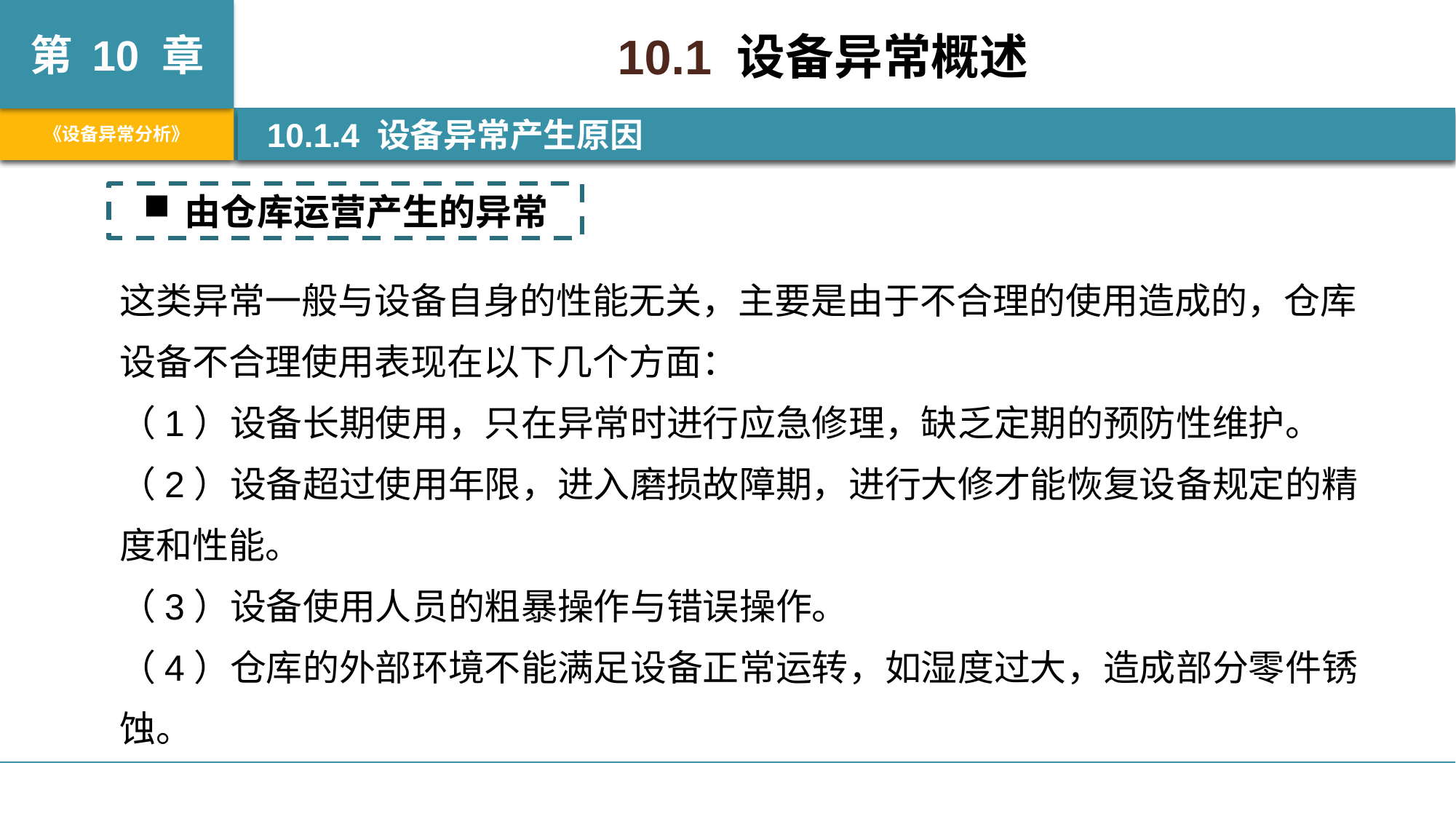

10.1 设备异常概述
  10.1.4 设备异常产生原因
由仓库运营产生的异常
这类异常一般与设备自身的性能无关，主要是由于不合理的使用造成的，仓库设备不合理使用表现在以下几个方面：
（1）设备长期使用，只在异常时进行应急修理，缺乏定期的预防性维护。
（2）设备超过使用年限，进入磨损故障期，进行大修才能恢复设备规定的精度和性能。
（3）设备使用人员的粗暴操作与错误操作。
（4）仓库的外部环境不能满足设备正常运转，如湿度过大，造成部分零件锈蚀。